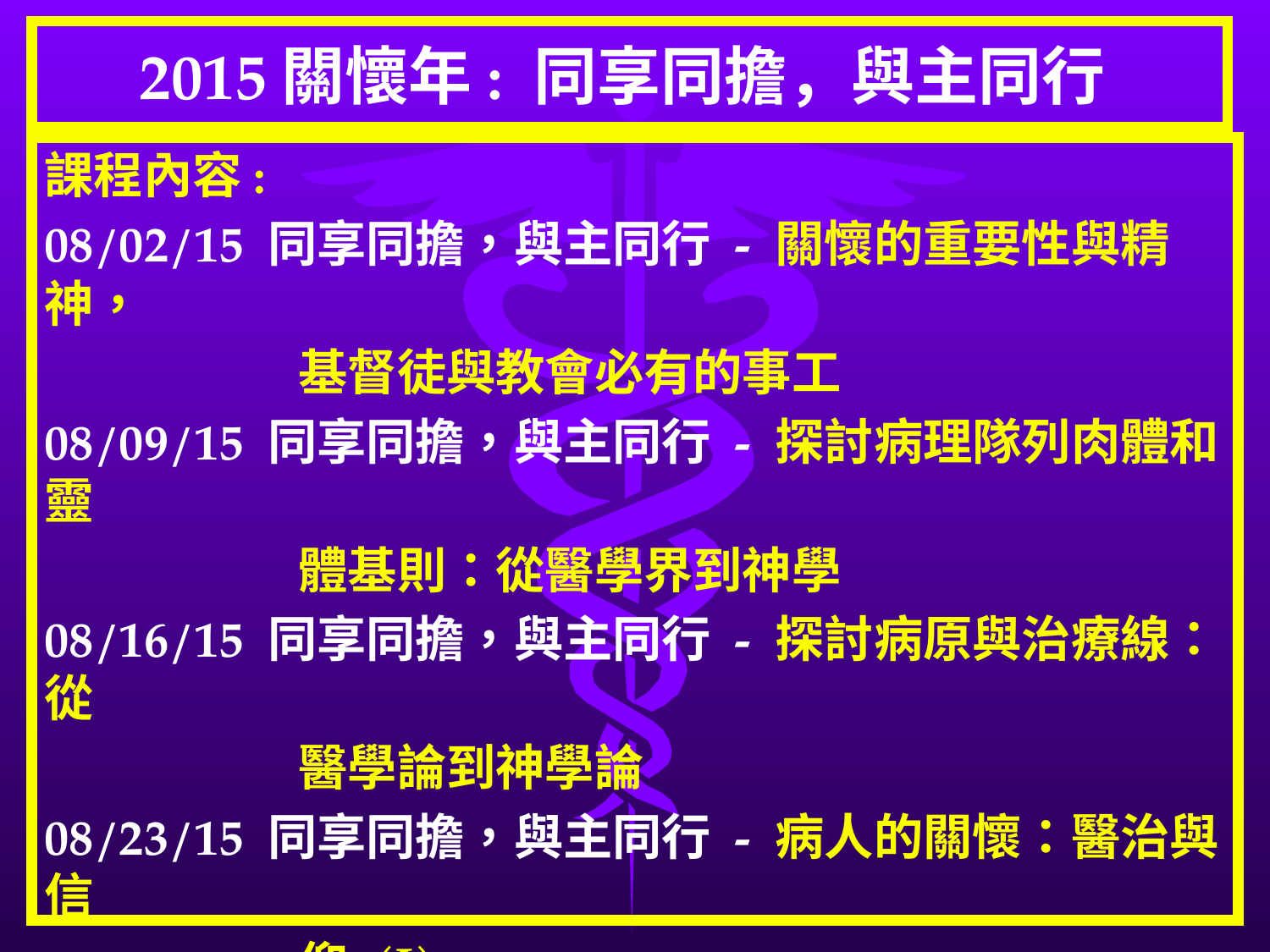

# 2015關懷年: 同享同擔，與主同行
課程內容:
08/02/15 同享同擔，與主同行 - 關懷的重要性與精神，
		基督徒與教會必有的事工
08/09/15 同享同擔，與主同行 - 探討病理隊列肉體和靈
		體基則：從醫學界到神學
08/16/15 同享同擔，與主同行 - 探討病原與治療線：從
		醫學論到神學論
08/23/15 同享同擔，與主同行 - 病人的關懷：醫治與信
		仰 (I)
08/30/15 同享同擔，與主同行 - 病人的關懷：醫治與信
		仰 (II)